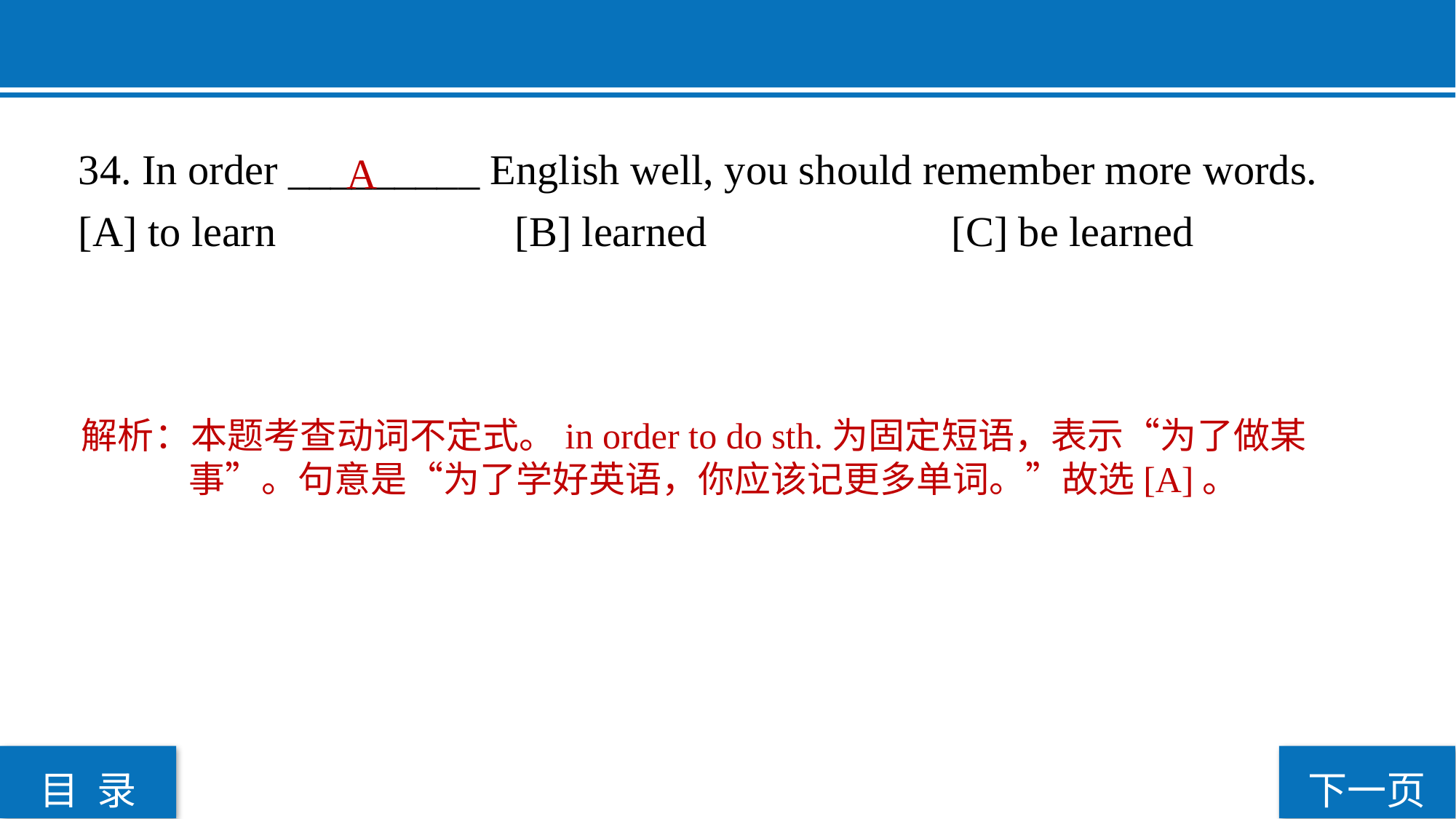

34. In order _________ English well, you should remember more words.
[A] to learn 			[B] learned 			[C] be learned
 A
解析：本题考查动词不定式。in order to do sth.为固定短语，表示“为了做某事”。句意是“为了学好英语，你应该记更多单词。”故选[A]。